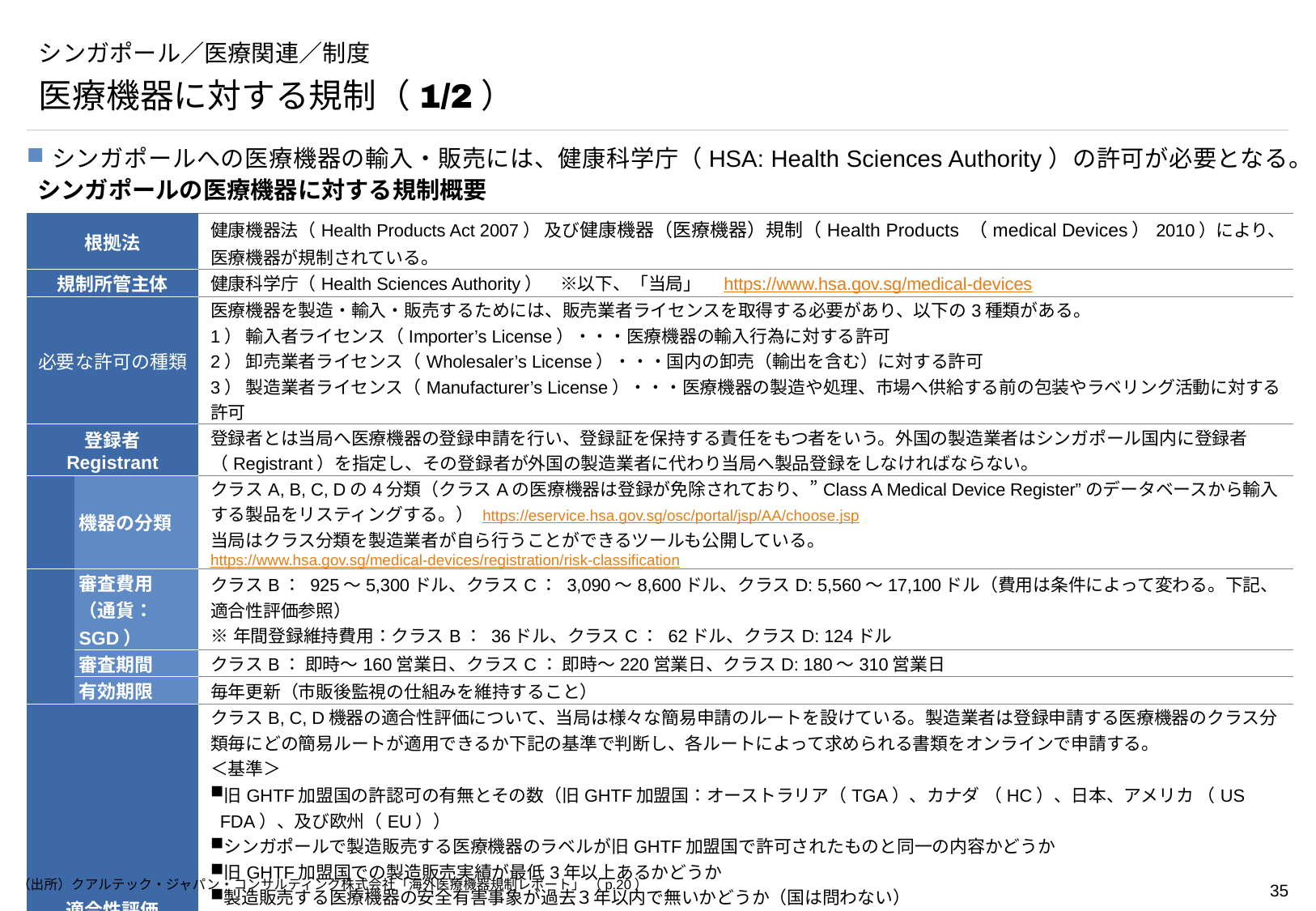

# シンガポール／医療関連／制度
医療機器に対する規制（1/2）
シンガポールへの医療機器の輸入・販売には、健康科学庁（HSA: Health Sciences Authority）の許可が必要となる。
 シンガポールの医療機器に対する規制概要
| 根拠法 |  | 健康機器法（Health Products Act 2007） 及び健康機器（医療機器）規制（Health Products （medical Devices）2010）により、医療機器が規制されている。 |
| --- | --- | --- |
| 規制所管主体 |  | 健康科学庁（Health Sciences Authority）　※以下、「当局」　https://www.hsa.gov.sg/medical-devices |
| 必要な許可の種類 |  | 医療機器を製造・輸入・販売するためには、販売業者ライセンスを取得する必要があり、以下の3種類がある。 1） 輸入者ライセンス（Importer’s License）・・・医療機器の輸入行為に対する許可 2） 卸売業者ライセンス（Wholesaler’s License）・・・国内の卸売（輸出を含む）に対する許可 3） 製造業者ライセンス（Manufacturer’s License）・・・医療機器の製造や処理、市場へ供給する前の包装やラベリング活動に対する許可 |
| 登録者 Registrant |  | 登録者とは当局へ医療機器の登録申請を行い、登録証を保持する責任をもつ者をいう。外国の製造業者はシンガポール国内に登録者（Registrant）を指定し、その登録者が外国の製造業者に代わり当局へ製品登録をしなければならない。 |
|  | 機器の分類 | クラスA, B, C, Dの4分類（クラスAの医療機器は登録が免除されており、”Class A Medical Device Register”のデータベースから輸入する製品をリスティングする。） https://eservice.hsa.gov.sg/osc/portal/jsp/AA/choose.jsp 当局はクラス分類を製造業者が自ら行うことができるツールも公開している。　https://www.hsa.gov.sg/medical-devices/registration/risk-classification |
|  | 審査費用 （通貨：SGD） | クラスB： 925〜5,300ドル、クラスC： 3,090〜8,600ドル、クラスD: 5,560〜17,100ドル（費用は条件によって変わる。下記、適合性評価参照） ※年間登録維持費用：クラスB： 36ドル、クラスC： 62ドル、クラスD: 124ドル |
|  | 審査期間 | クラスB： 即時〜160営業日、クラスC： 即時〜220営業日、クラスD: 180〜310営業日 |
|  | 有効期限 | 毎年更新（市販後監視の仕組みを維持すること） |
| 適合性評価 |  | クラスB, C, D機器の適合性評価について、当局は様々な簡易申請のルートを設けている。製造業者は登録申請する医療機器のクラス分類毎にどの簡易ルートが適用できるか下記の基準で判断し、各ルートによって求められる書類をオンラインで申請する。 ＜基準＞ 旧GHTF加盟国の許認可の有無とその数（旧GHTF加盟国：オーストラリア（TGA）、カナダ （HC）、日本、アメリカ （US FDA）、及び欧州（EU）） シンガポールで製造販売する医療機器のラベルが旧GHTF加盟国で許可されたものと同一の内容かどうか 旧GHTF加盟国での製造販売実績が最低3年以上あるかどうか 製造販売する医療機器の安全有害事象が過去３年以内で無いかどうか（国は問わない） 当局（HSA）又は旧GHTF加盟国において過去に登録却下、又は登録を取り下げていないかどうか ※簡易申請の適用ができない機器 クラスC: 股関節、膝関節、肩関節のインプラント（例：非生物活性金属/ポリマーインプラント） クラスD: 股関節、膝関節、肩関節のインプラント（例：非生物活性金属/ポリマーインプラント/生物活性インプラント）、能動体内埋め込み機器（ペースメーカー）、中枢循環又は中枢神経と直接接触するインプラント機器、医薬品組み込み機器、HIV検査（スクリーニング、診断）、血液・組織ドナー適合性試験 ※適合性評価のルートによって審査費用、審査期間が異なる。詳細は当局のホームページを参照。https://www.hsa.gov.sg/medical-devices/fees |
（出所）クアルテック・ジャパン・コンサルティング株式会社「海外医療機器規制レポート」 （p.20）